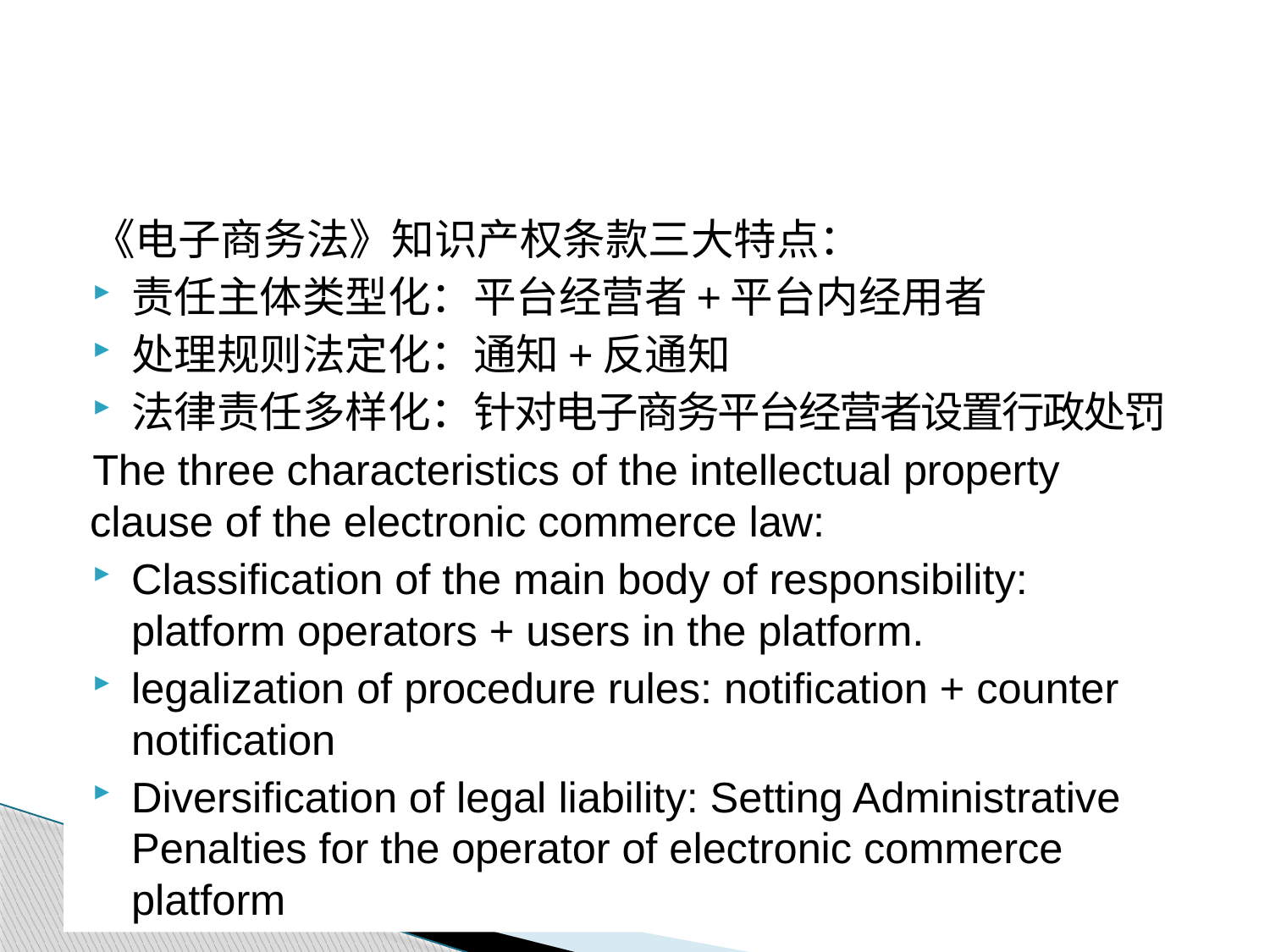

#
《电子商务法》知识产权条款三大特点：
责任主体类型化：平台经营者+平台内经用者
处理规则法定化：通知+反通知
法律责任多样化：针对电子商务平台经营者设置行政处罚
The three characteristics of the intellectual property clause of the electronic commerce law:
Classification of the main body of responsibility: platform operators + users in the platform.
legalization of procedure rules: notification + counter notification
Diversification of legal liability: Setting Administrative Penalties for the operator of electronic commerce platform